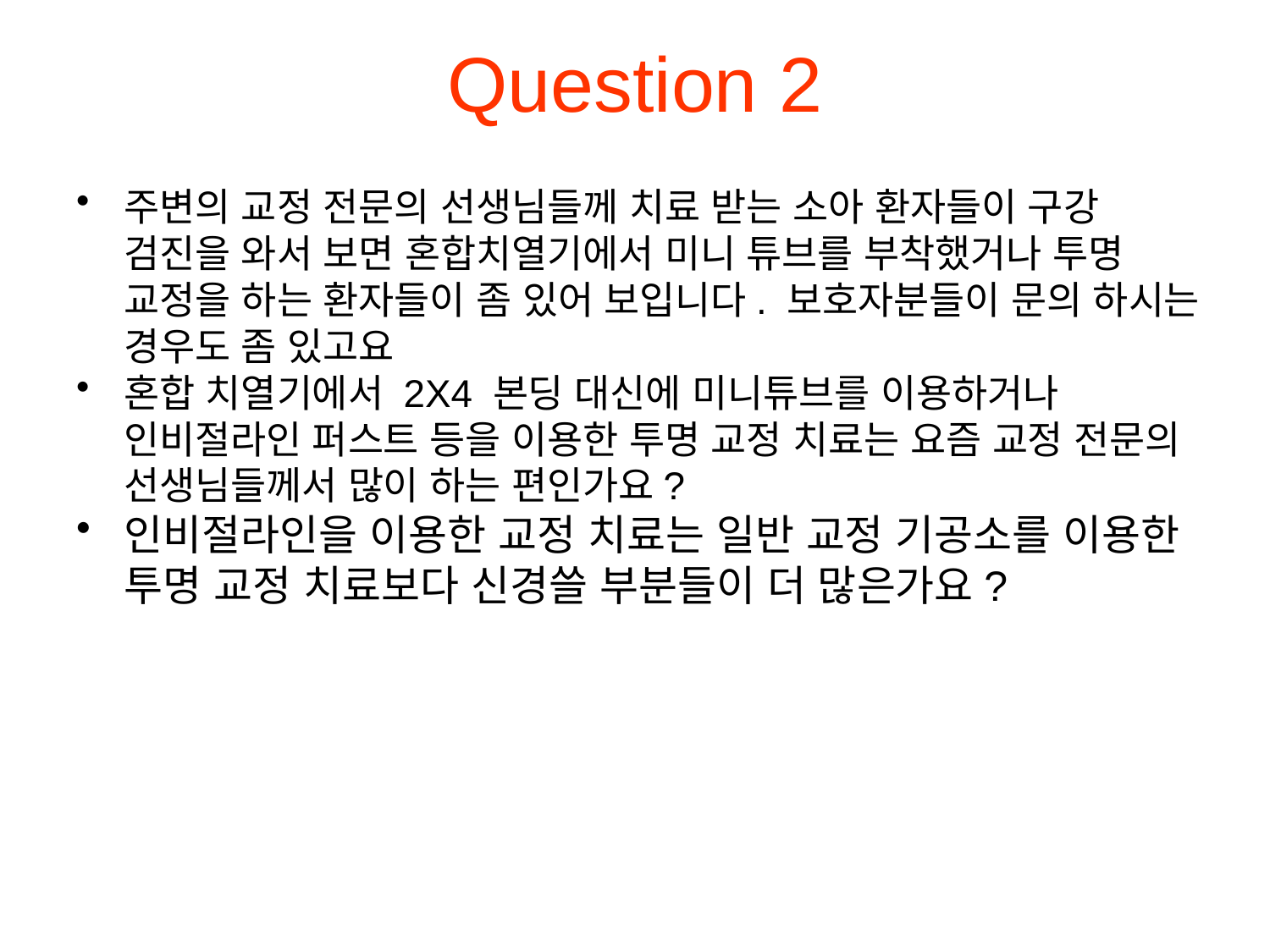

# Question 2
주변의 교정 전문의 선생님들께 치료 받는 소아 환자들이 구강 검진을 와서 보면 혼합치열기에서 미니 튜브를 부착했거나 투명 교정을 하는 환자들이 좀 있어 보입니다. 보호자분들이 문의 하시는 경우도 좀 있고요
혼합 치열기에서 2X4 본딩 대신에 미니튜브를 이용하거나 인비절라인 퍼스트 등을 이용한 투명 교정 치료는 요즘 교정 전문의 선생님들께서 많이 하는 편인가요?
인비절라인을 이용한 교정 치료는 일반 교정 기공소를 이용한 투명 교정 치료보다 신경쓸 부분들이 더 많은가요?